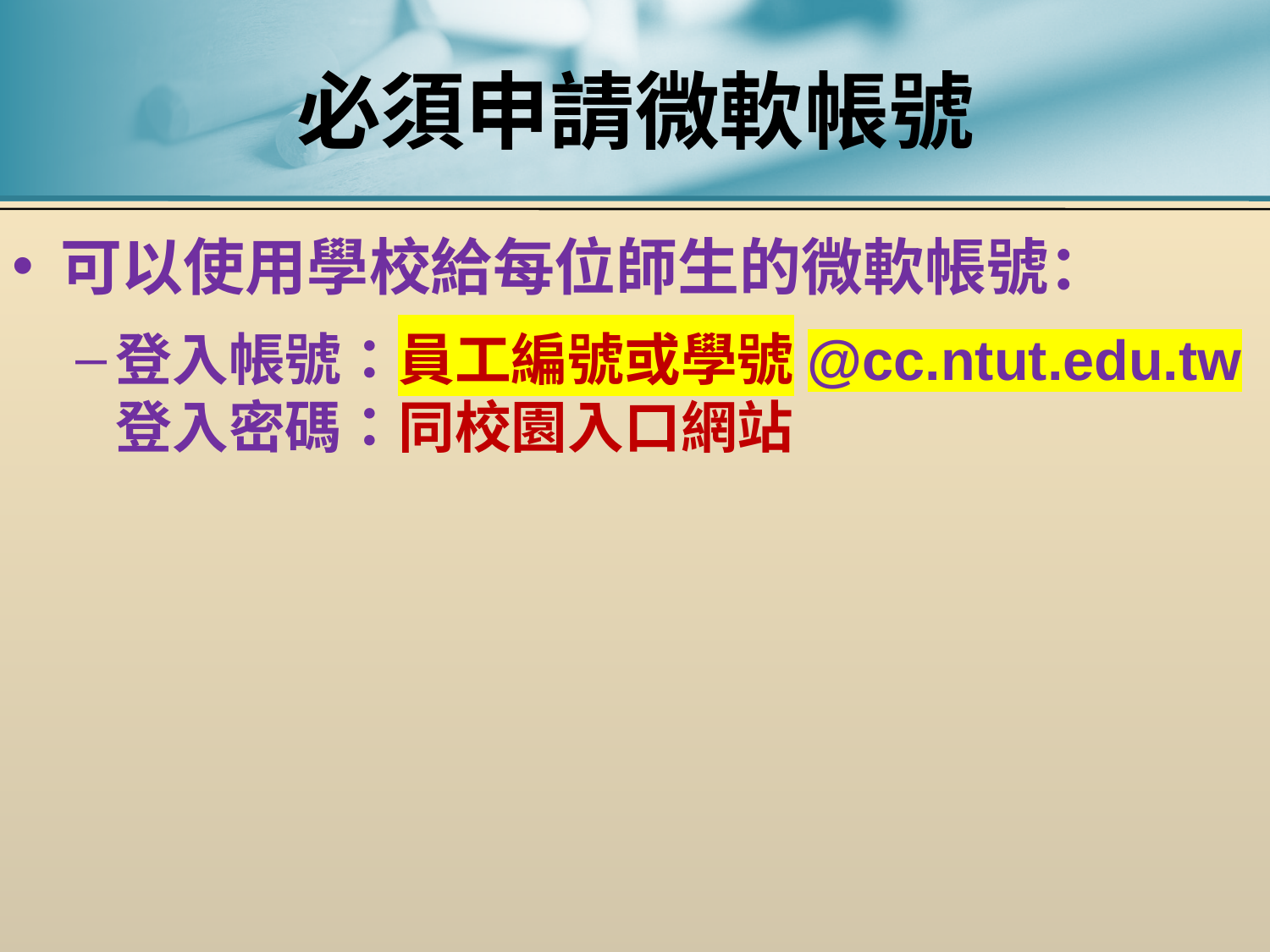

# 必須申請微軟帳號
可以使用學校給每位師生的微軟帳號：
登入帳號：員工編號或學號@cc.ntut.edu.tw
登入密碼：同校園入口網站